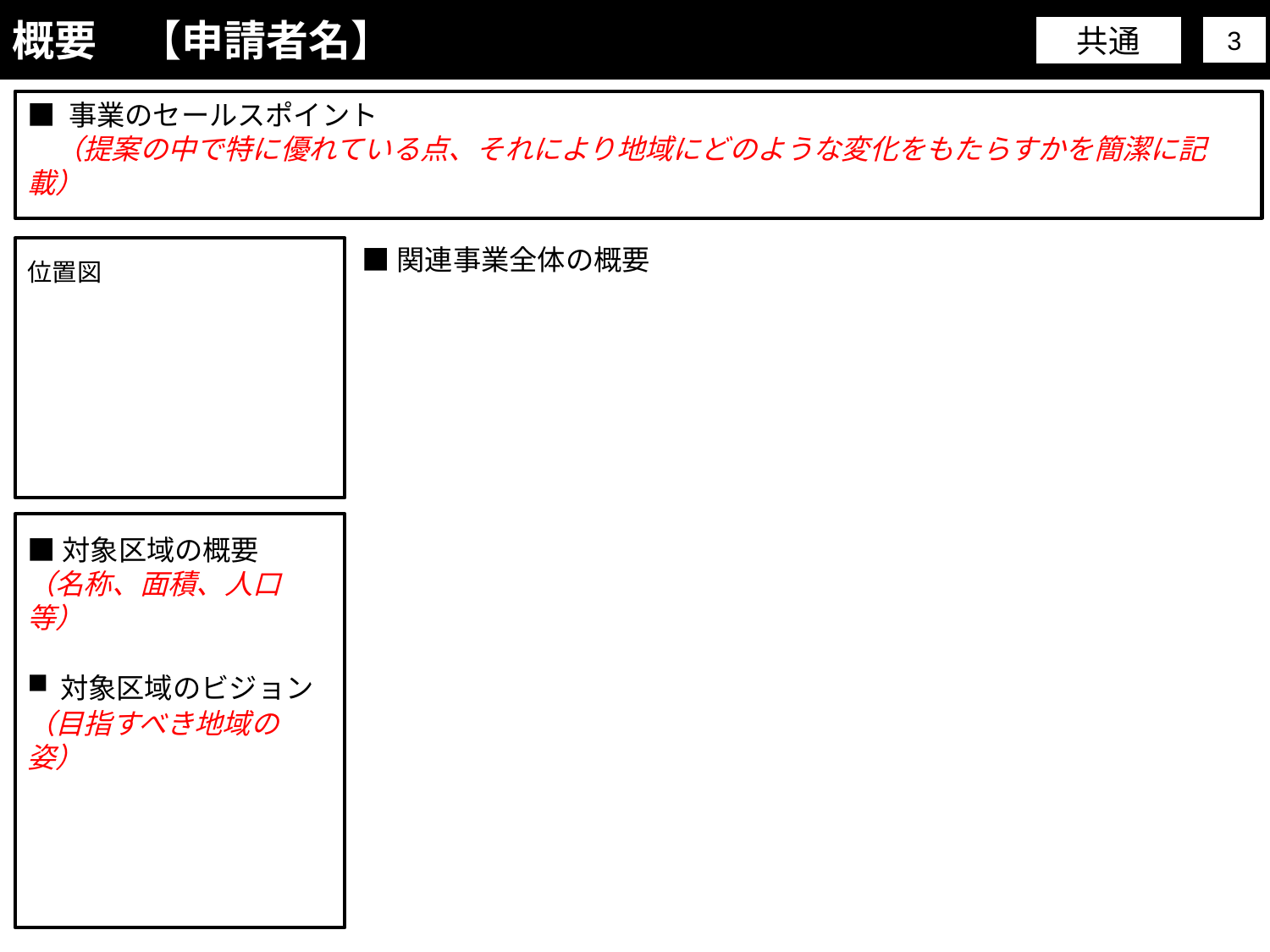

概要　【申請者名】
共通
3
■ 事業のセールスポイント
　（提案の中で特に優れている点、それにより地域にどのような変化をもたらすかを簡潔に記載）
■関連事業全体の概要

位置図

■対象区域の概要
（名称、面積、人口等）

対象区域のビジョン
（目指すべき地域の姿）